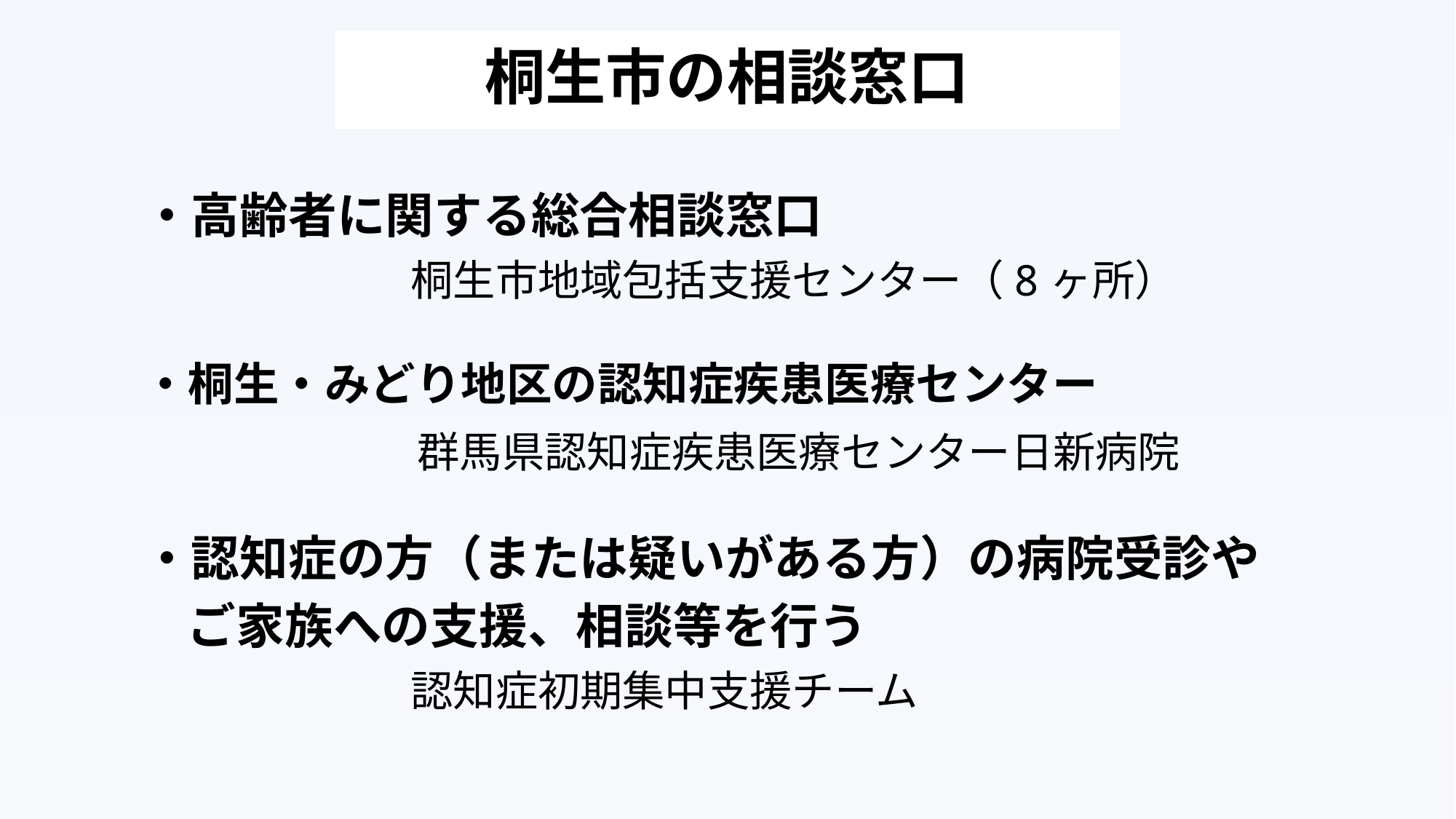

# 桐生市の相談窓口
・高齢者に関する総合相談窓口
　　                   桐生市地域包括支援センター（8ヶ所）

・桐生・みどり地区の認知症疾患医療センター
　　                群馬県認知症疾患医療センター日新病院

・認知症の方（または疑いがある方）の病院受診や
   ご家族への支援、相談等を行う
　　                   認知症初期集中支援チーム